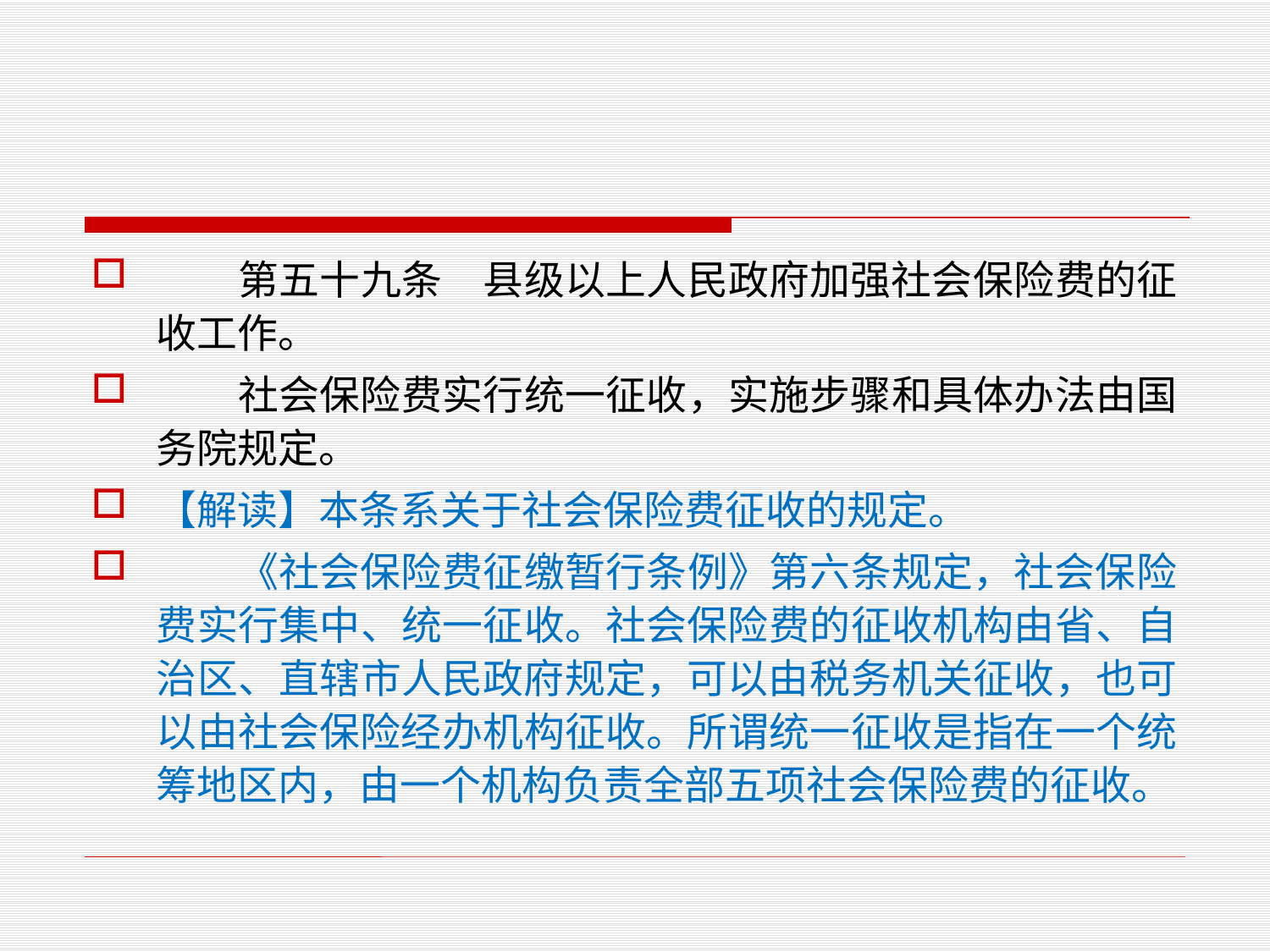

第五十九条　县级以上人民政府加强社会保险费的征收工作。
　　社会保险费实行统一征收，实施步骤和具体办法由国务院规定。
【解读】本条系关于社会保险费征收的规定。
　　《社会保险费征缴暂行条例》第六条规定，社会保险费实行集中、统一征收。社会保险费的征收机构由省、自治区、直辖市人民政府规定，可以由税务机关征收，也可以由社会保险经办机构征收。所谓统一征收是指在一个统筹地区内，由一个机构负责全部五项社会保险费的征收。